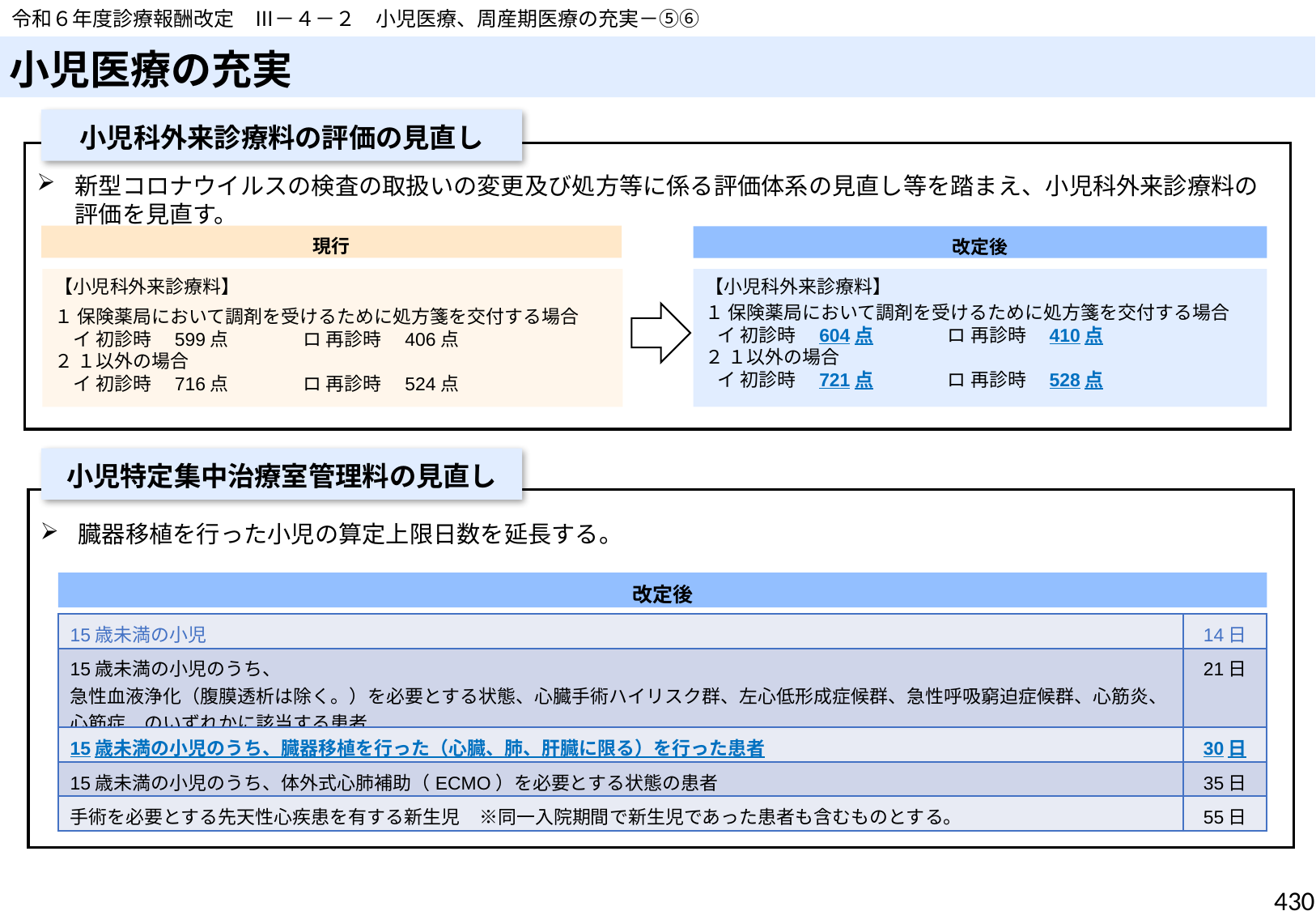

令和６年度診療報酬改定　Ⅲ－４－２　小児医療、周産期医療の充実－⑤⑥
# 小児医療の充実
小児科外来診療料の評価の見直し

新型コロナウイルスの検査の取扱いの変更及び処方等に係る評価体系の見直し等を踏まえ、小児科外来診療料の評価を見直す。

現行
改定後
【小児科外来診療料】

１ 保険薬局において調剤を受けるために処方箋を交付する場合
イ 初診時　604点　　　　ロ 再診時　410点
２ １以外の場合
イ 初診時　721点　　　　ロ 再診時　528点
【小児科外来診療料】

１ 保険薬局において調剤を受けるために処方箋を交付する場合
　イ 初診時　599点　　　　ロ 再診時　406点
２ １以外の場合
　イ 初診時　716点　　　　ロ 再診時　524点

小児特定集中治療室管理料の見直し

臓器移植を行った小児の算定上限日数を延長する。

改定後
| 15歳未満の小児 | 14日 |
| --- | --- |
| 15歳未満の小児のうち、 急性血液浄化（腹膜透析は除く。）を必要とする状態、心臓手術ハイリスク群、左心低形成症候群、急性呼吸窮迫症候群、心筋炎、心筋症　のいずれかに該当する患者 | 21日 |
| 15歳未満の小児のうち、臓器移植を行った（心臓、肺、肝臓に限る）を行った患者 | 30日 |
| 15歳未満の小児のうち、体外式心肺補助（ECMO）を必要とする状態の患者 | 35日 |
| 手術を必要とする先天性心疾患を有する新生児　※同一入院期間で新生児であった患者も含むものとする。 | 55日 |
430